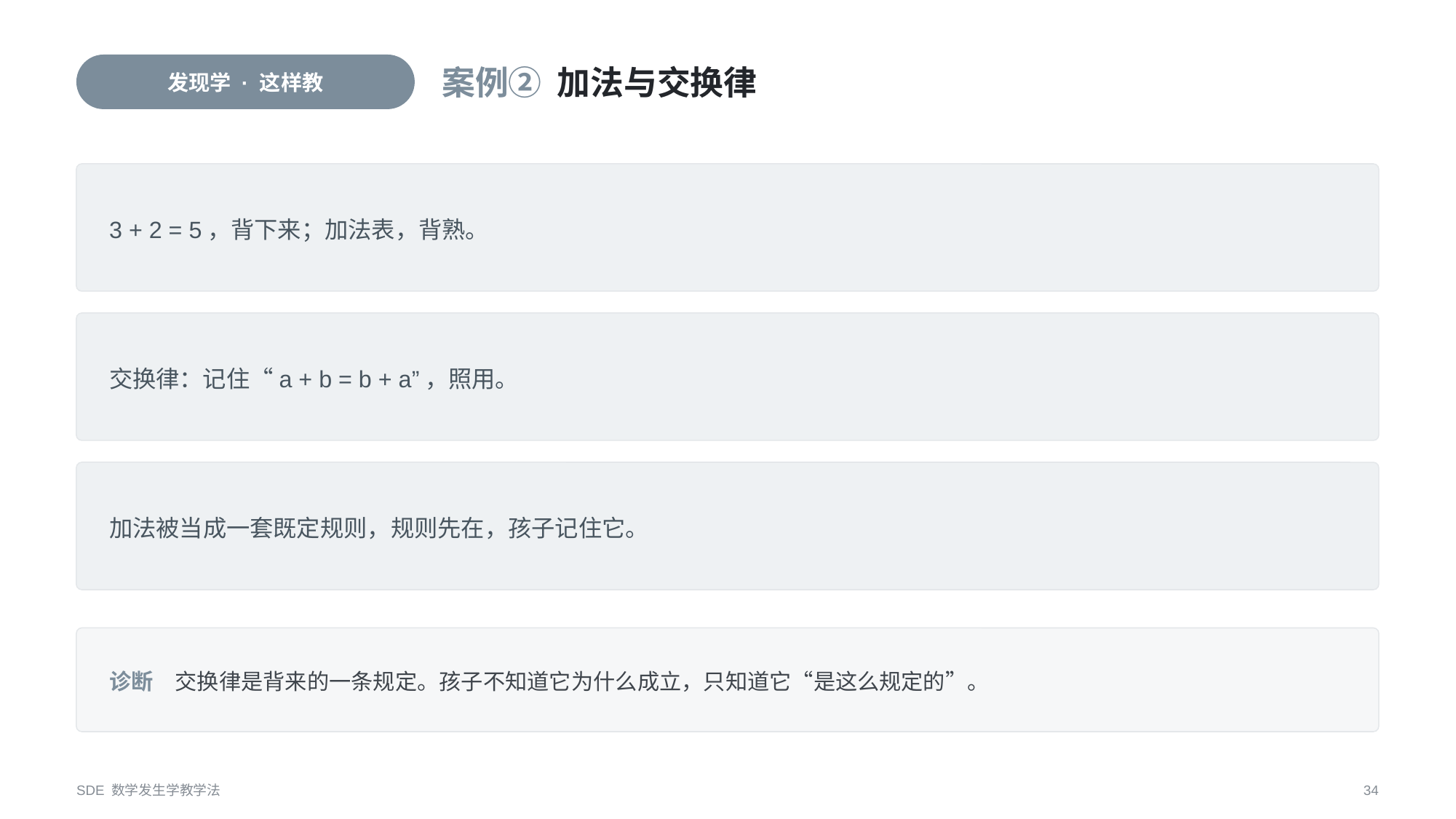

发现学 · 这样教
案例②  加法与交换律

3 + 2 = 5，背下来；加法表，背熟。

交换律：记住“a + b = b + a”，照用。

加法被当成一套既定规则，规则先在，孩子记住它。

诊断　交换律是背来的一条规定。孩子不知道它为什么成立，只知道它“是这么规定的”。
SDE 数学发生学教学法
34